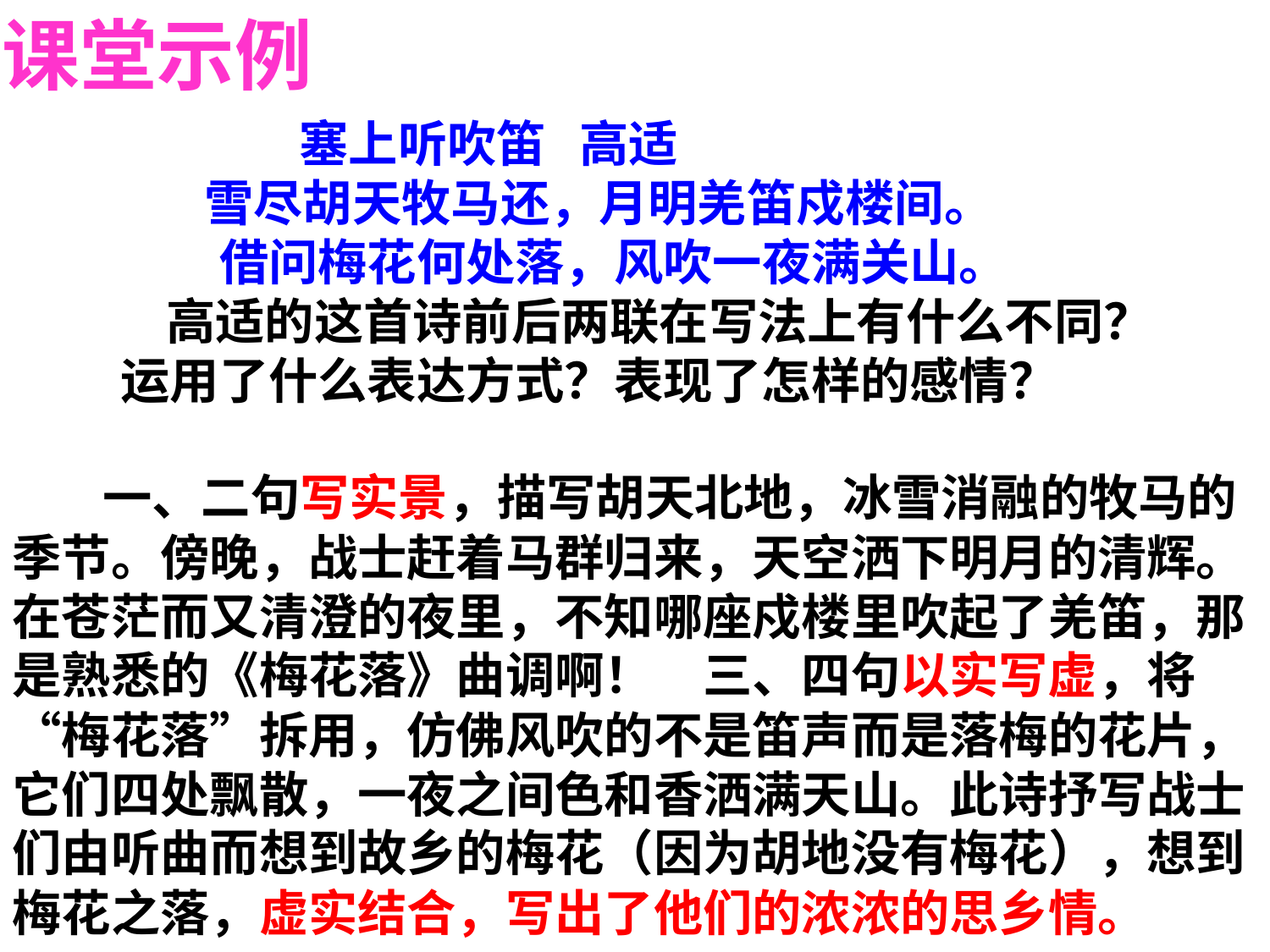

课堂示例
　　　　    塞上听吹笛   高适
 　 雪尽胡天牧马还，月明羌笛戍楼间。
　　借问梅花何处落，风吹一夜满关山。
   高适的这首诗前后两联在写法上有什么不同？运用了什么表达方式？表现了怎样的感情？
       一、二句写实景，描写胡天北地，冰雪消融的牧马的季节。傍晚，战士赶着马群归来，天空洒下明月的清辉。在苍茫而又清澄的夜里，不知哪座戍楼里吹起了羌笛，那是熟悉的《梅花落》曲调啊！　三、四句以实写虚，将“梅花落”拆用，仿佛风吹的不是笛声而是落梅的花片，它们四处飘散，一夜之间色和香洒满天山。此诗抒写战士们由听曲而想到故乡的梅花（因为胡地没有梅花），想到梅花之落，虚实结合，写出了他们的浓浓的思乡情。